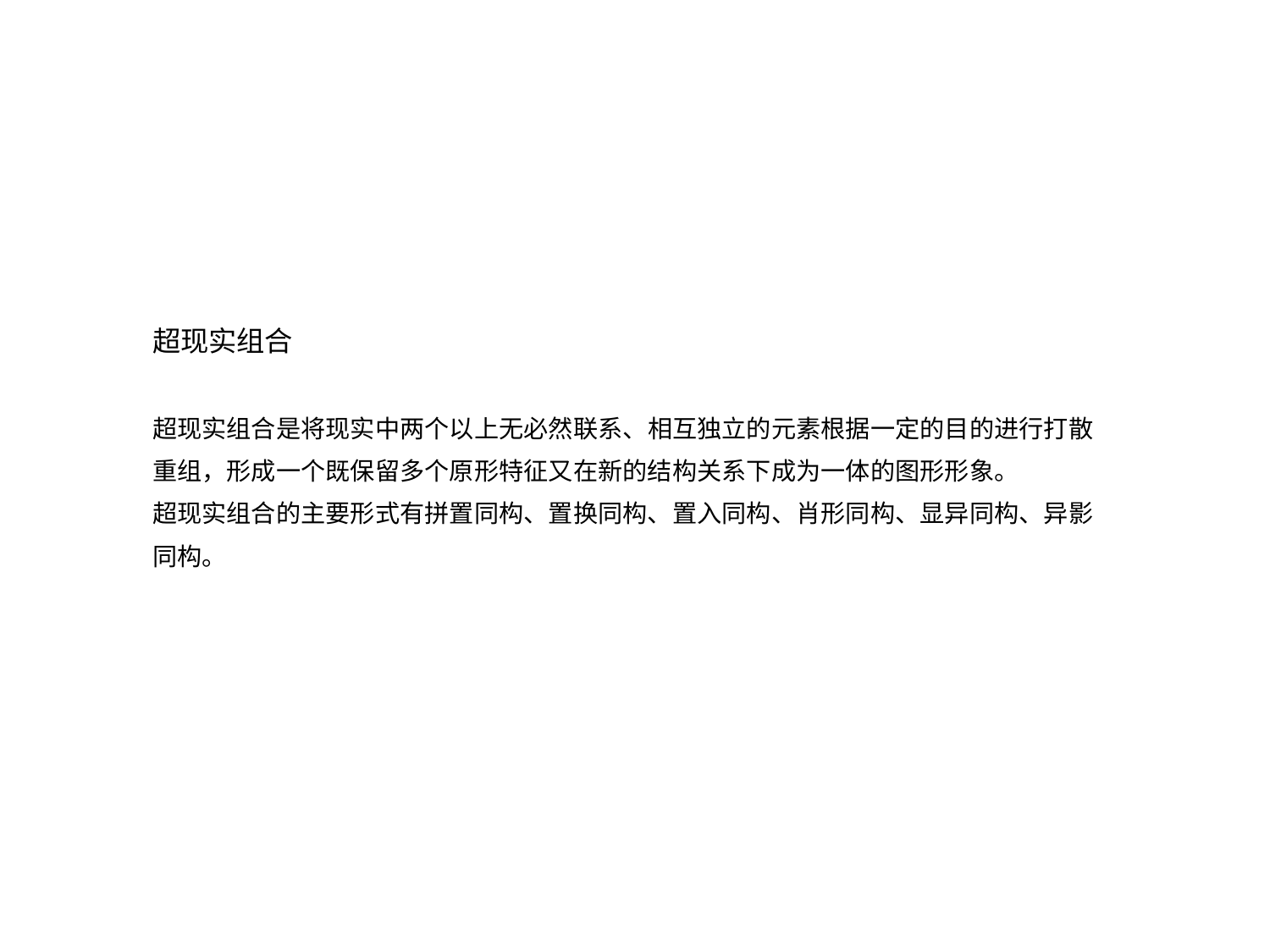

超现实组合

超现实组合是将现实中两个以上无必然联系、相互独立的元素根据一定的目的进行打散重组，形成一个既保留多个原形特征又在新的结构关系下成为一体的图形形象。
超现实组合的主要形式有拼置同构、置换同构、置入同构、肖形同构、显异同构、异影同构。